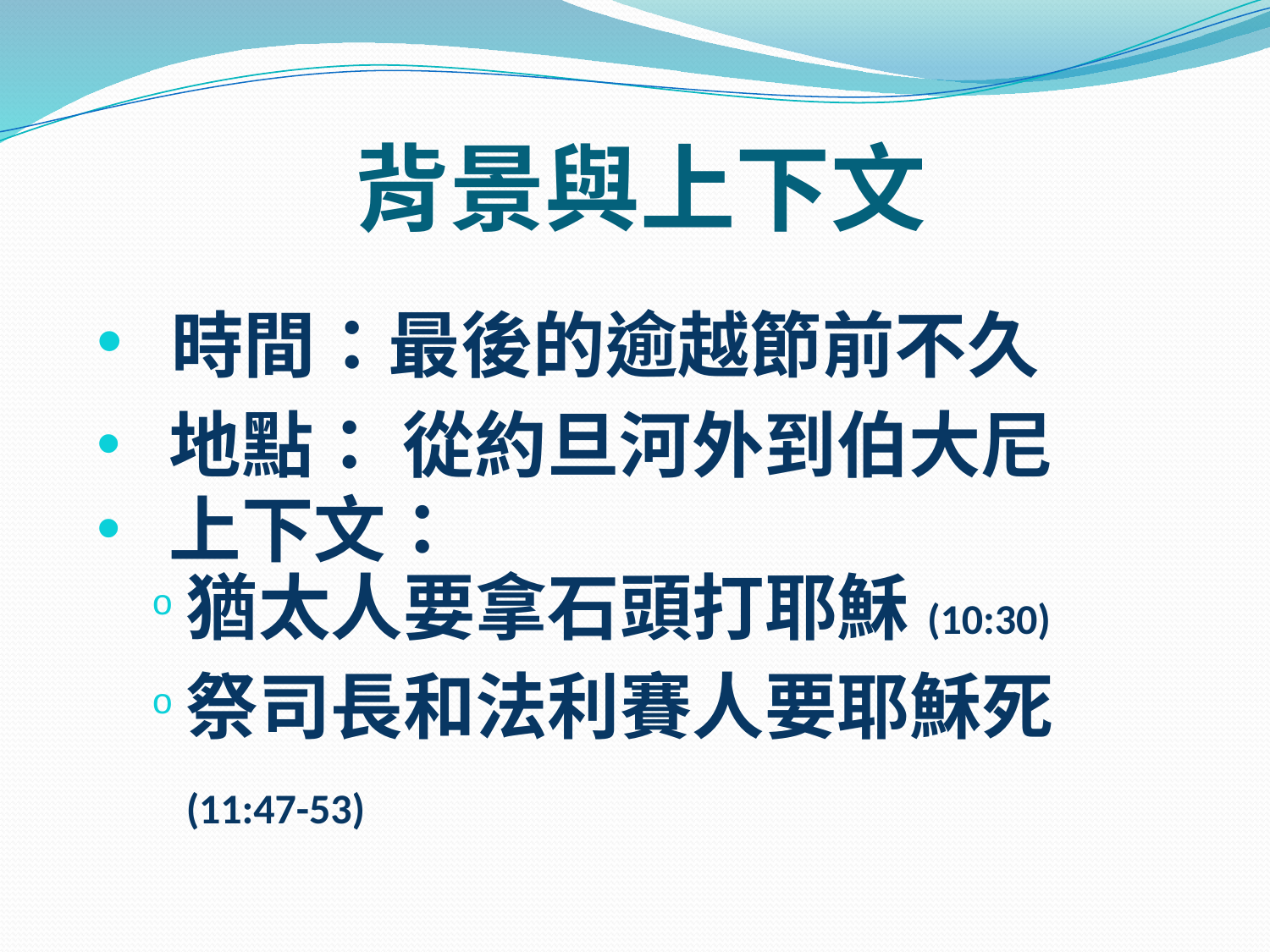

# 背景與上下文
 時間：最後的逾越節前不久
 地點： 從約旦河外到伯大尼
 上下文：
猶太人要拿石頭打耶穌(10:30)
祭司長和法利賽人要耶穌死(11:47-53)